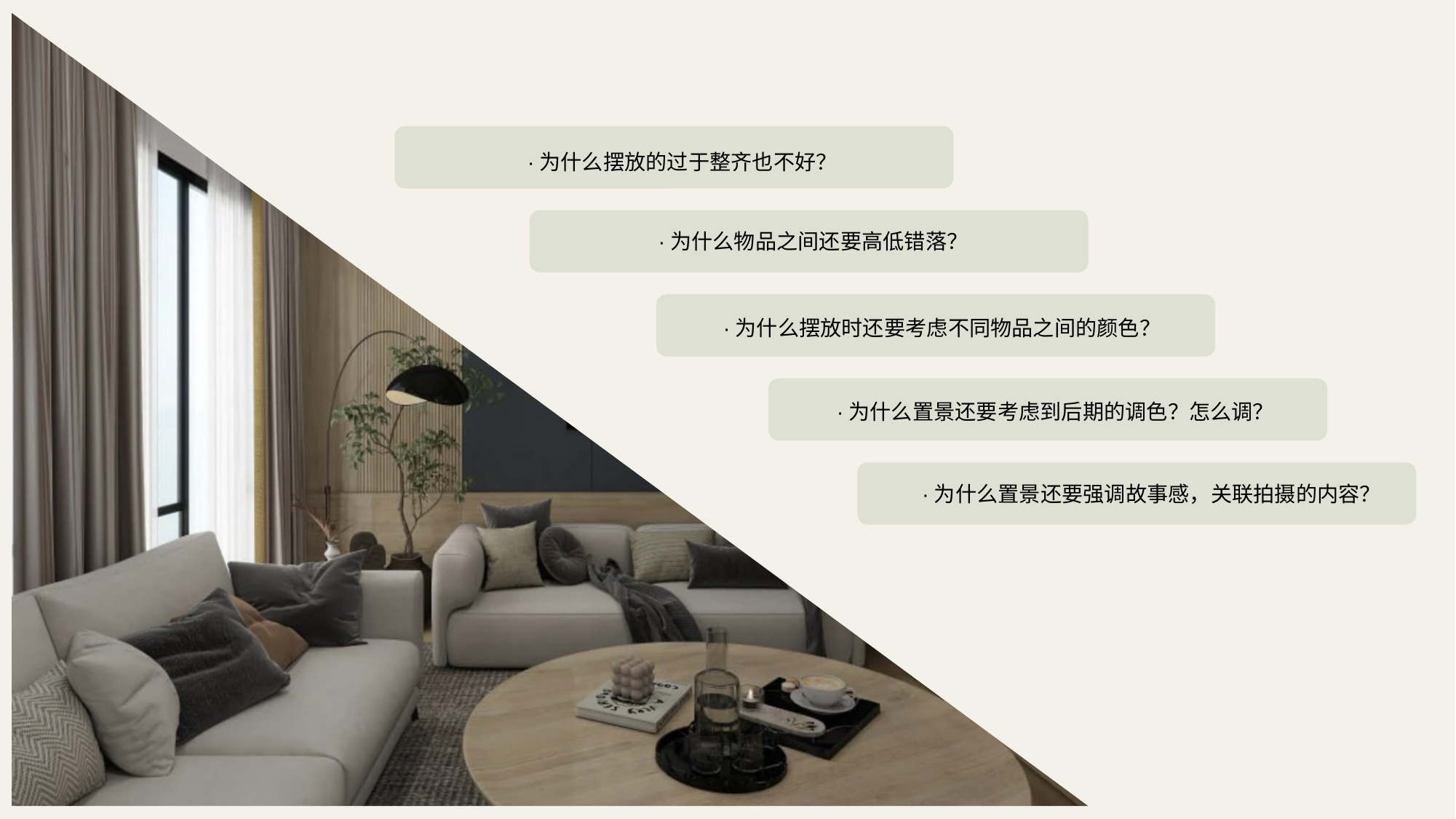

·为什么摆放的过于整齐也不好？

·为什么物品之间还要高低错落？

·为什么摆放时还要考虑不同物品之间的颜色？

·为什么置景还要考虑到后期的调色？怎么调？

·为什么置景还要强调故事感，关联拍摄的内容？